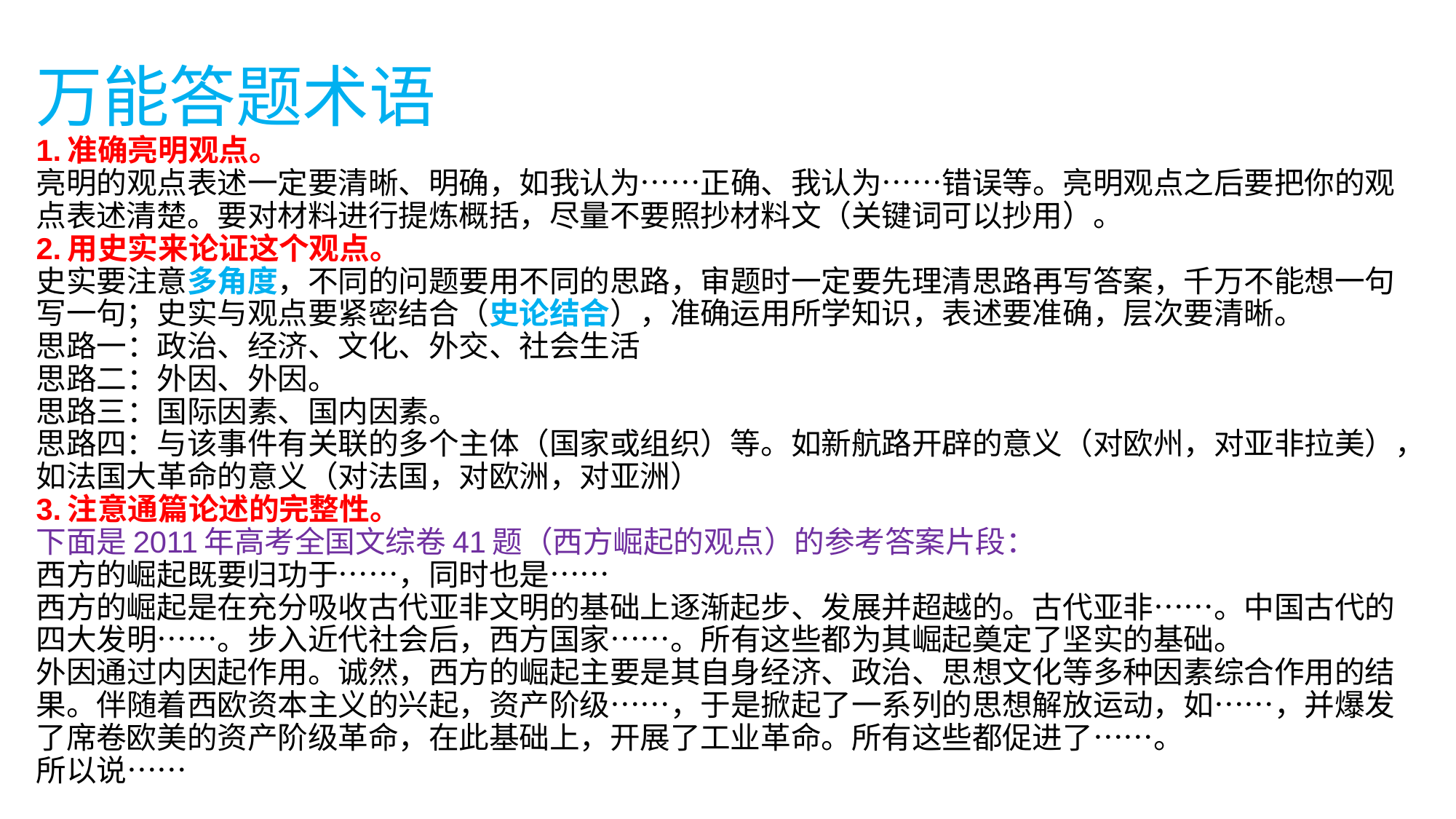

# 万能答题术语 1.准确亮明观点。 亮明的观点表述一定要清晰、明确，如我认为……正确、我认为……错误等。亮明观点之后要把你的观点表述清楚。要对材料进行提炼概括，尽量不要照抄材料文（关键词可以抄用）。 2.用史实来论证这个观点。 史实要注意多角度，不同的问题要用不同的思路，审题时一定要先理清思路再写答案，千万不能想一句写一句；史实与观点要紧密结合（史论结合），准确运用所学知识，表述要准确，层次要清晰。 思路一：政治、经济、文化、外交、社会生活 思路二：外因、外因。 思路三：国际因素、国内因素。 思路四：与该事件有关联的多个主体（国家或组织）等。如新航路开辟的意义（对欧州，对亚非拉美），如法国大革命的意义（对法国，对欧洲，对亚洲） 3.注意通篇论述的完整性。 下面是2011年高考全国文综卷41题（西方崛起的观点）的参考答案片段： 西方的崛起既要归功于……，同时也是…… 西方的崛起是在充分吸收古代亚非文明的基础上逐渐起步、发展并超越的。古代亚非……。中国古代的四大发明……。步入近代社会后，西方国家……。所有这些都为其崛起奠定了坚实的基础。 外因通过内因起作用。诚然，西方的崛起主要是其自身经济、政治、思想文化等多种因素综合作用的结果。伴随着西欧资本主义的兴起，资产阶级……，于是掀起了一系列的思想解放运动，如……，并爆发了席卷欧美的资产阶级革命，在此基础上，开展了工业革命。所有这些都促进了……。 所以说……